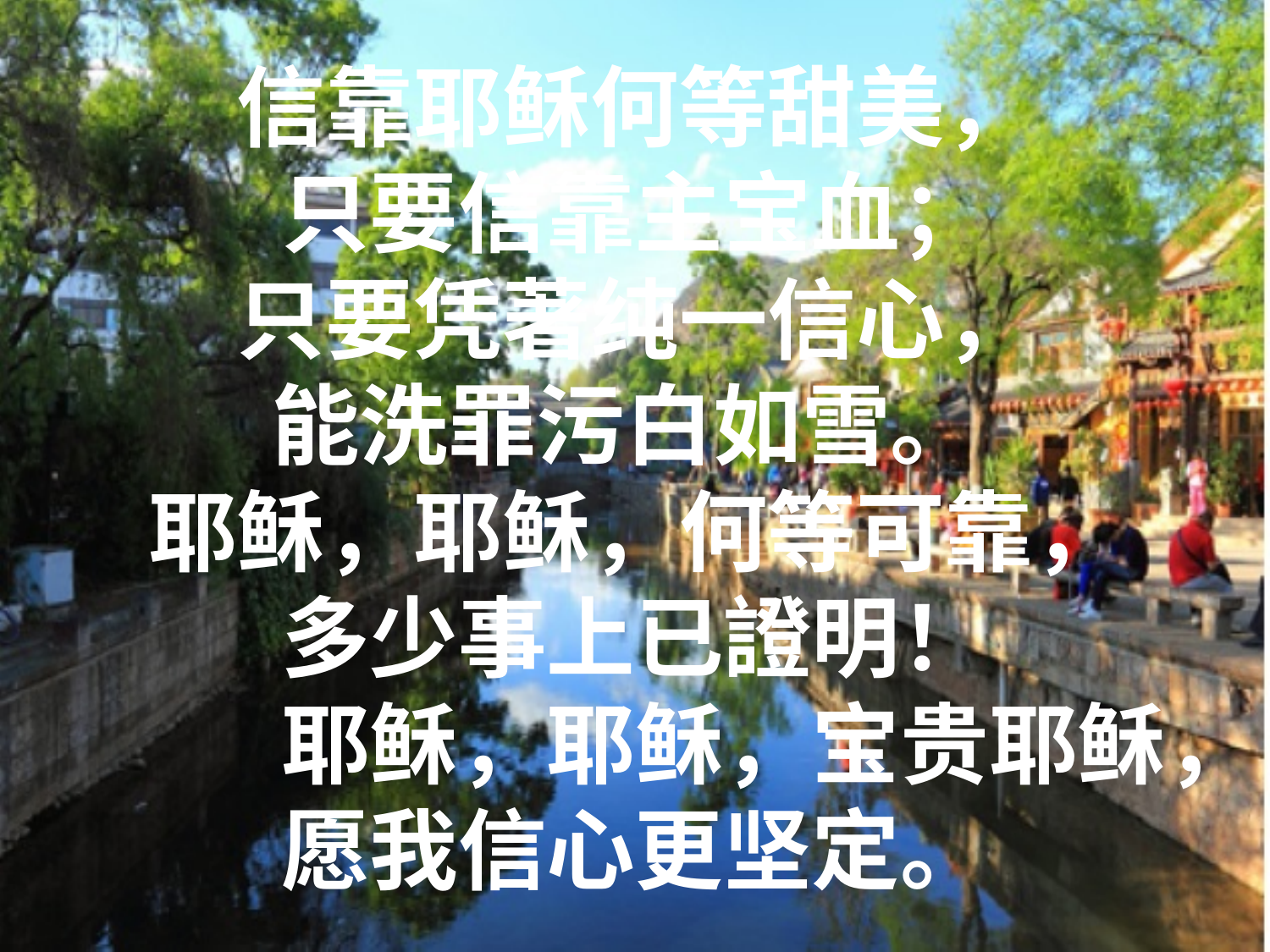

# 信靠耶稣何等甜美， 只要信靠主宝血； 只要凭著纯一信心， 能洗罪污白如雪。 耶稣，耶稣，何等可靠， 多少事上已證明！ 　　　耶稣，耶稣，宝贵耶稣， 愿我信心更坚定。